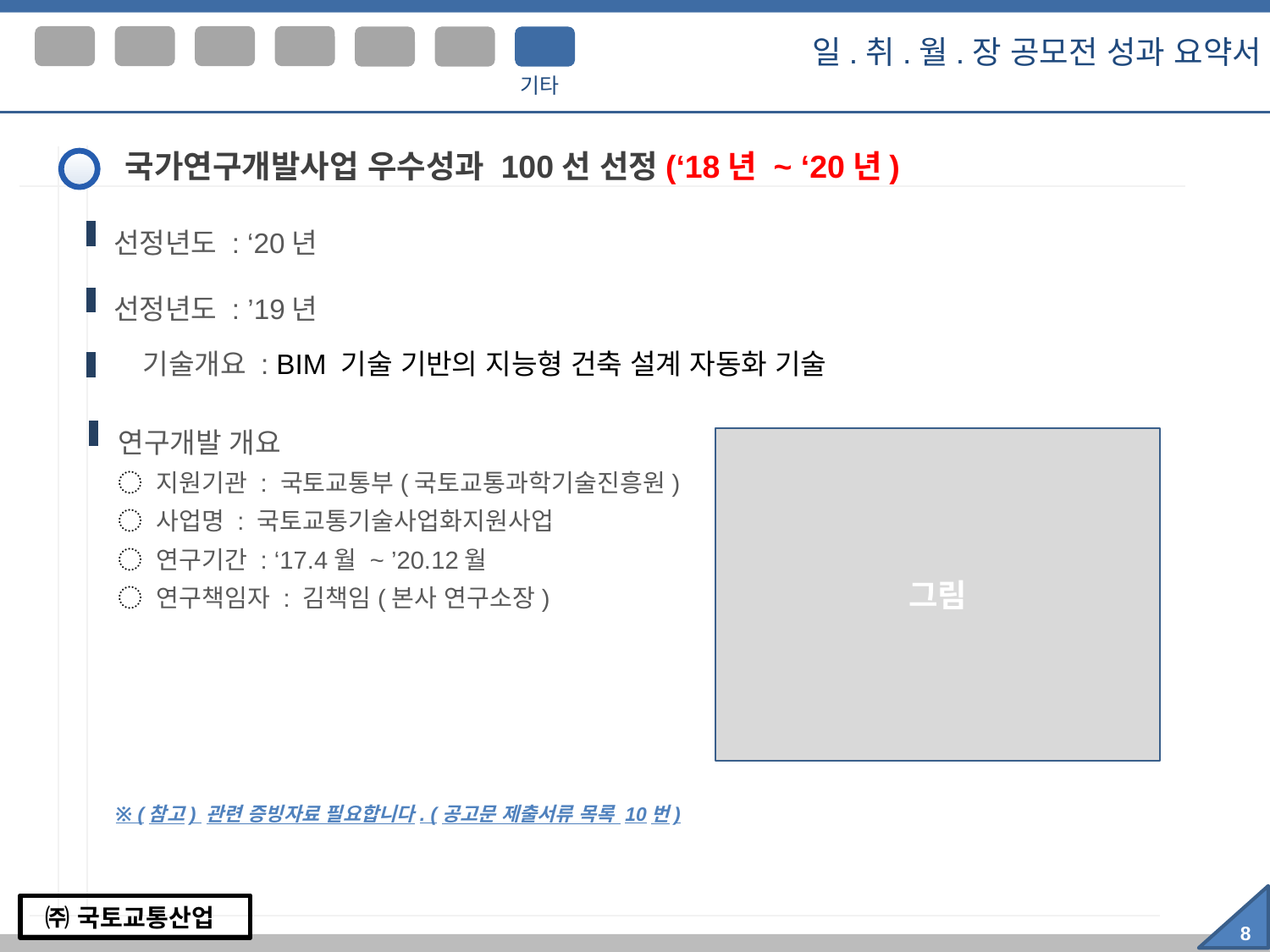

I  I
I  I  I
I  V
일.취.월.장 공모전 성과 요약서
I
Ⅴ
Ⅵ
Ⅶ
기타
국가연구개발사업 우수성과 100선 선정(‘18년 ~ ‘20년)

선정년도 : ‘20년
선정년도 : ’19년
기술개요 : BIM 기술 기반의 지능형 건축 설계 자동화 기술
연구개발 개요
◌ 지원기관 : 국토교통부(국토교통과학기술진흥원)
◌ 사업명 : 국토교통기술사업화지원사업
◌ 연구기간 : ‘17.4월 ~ ’20.12월
◌ 연구책임자 : 김책임(본사 연구소장)

그림
※ (참고) 관련 증빙자료 필요합니다. (공고문 제출서류 목록 10번)
8
 ㈜ 국토교통산업